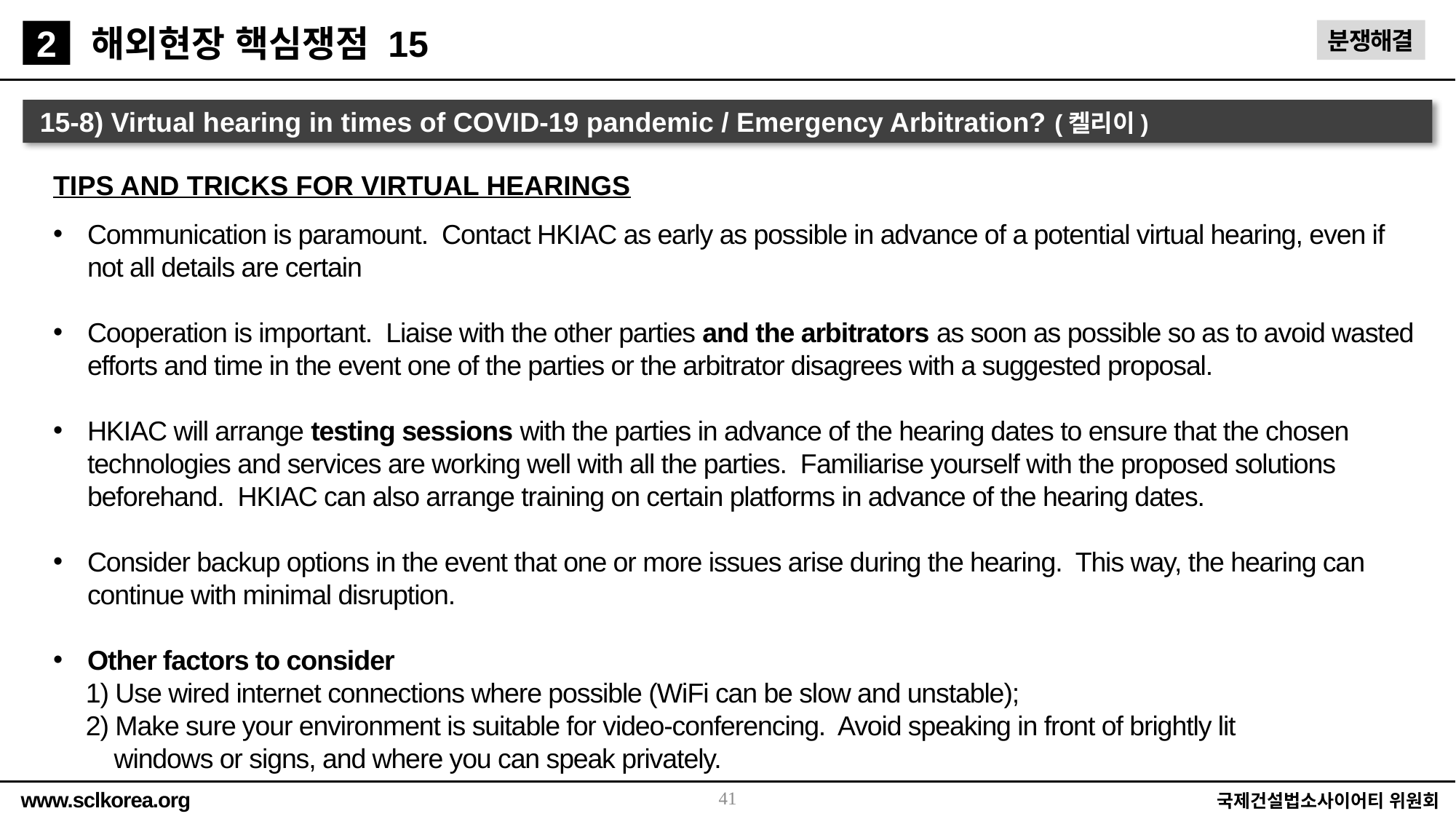

해외현장 핵심쟁점 15
분쟁해결
2
15-8) Virtual hearing in times of COVID-19 pandemic / Emergency Arbitration? (켈리이)
TIPS AND TRICKS FOR VIRTUAL HEARINGS
Communication is paramount.  Contact HKIAC as early as possible in advance of a potential virtual hearing, even if not all details are certain

Cooperation is important.  Liaise with the other parties and the arbitrators as soon as possible so as to avoid wasted efforts and time in the event one of the parties or the arbitrator disagrees with a suggested proposal.

HKIAC will arrange testing sessions with the parties in advance of the hearing dates to ensure that the chosen technologies and services are working well with all the parties.  Familiarise yourself with the proposed solutions beforehand.  HKIAC can also arrange training on certain platforms in advance of the hearing dates.

Consider backup options in the event that one or more issues arise during the hearing.  This way, the hearing can continue with minimal disruption.

Other factors to consider
1) Use wired internet connections where possible (WiFi can be slow and unstable);
2) Make sure your environment is suitable for video-conferencing.  Avoid speaking in front of brightly lit
    windows or signs, and where you can speak privately.

41